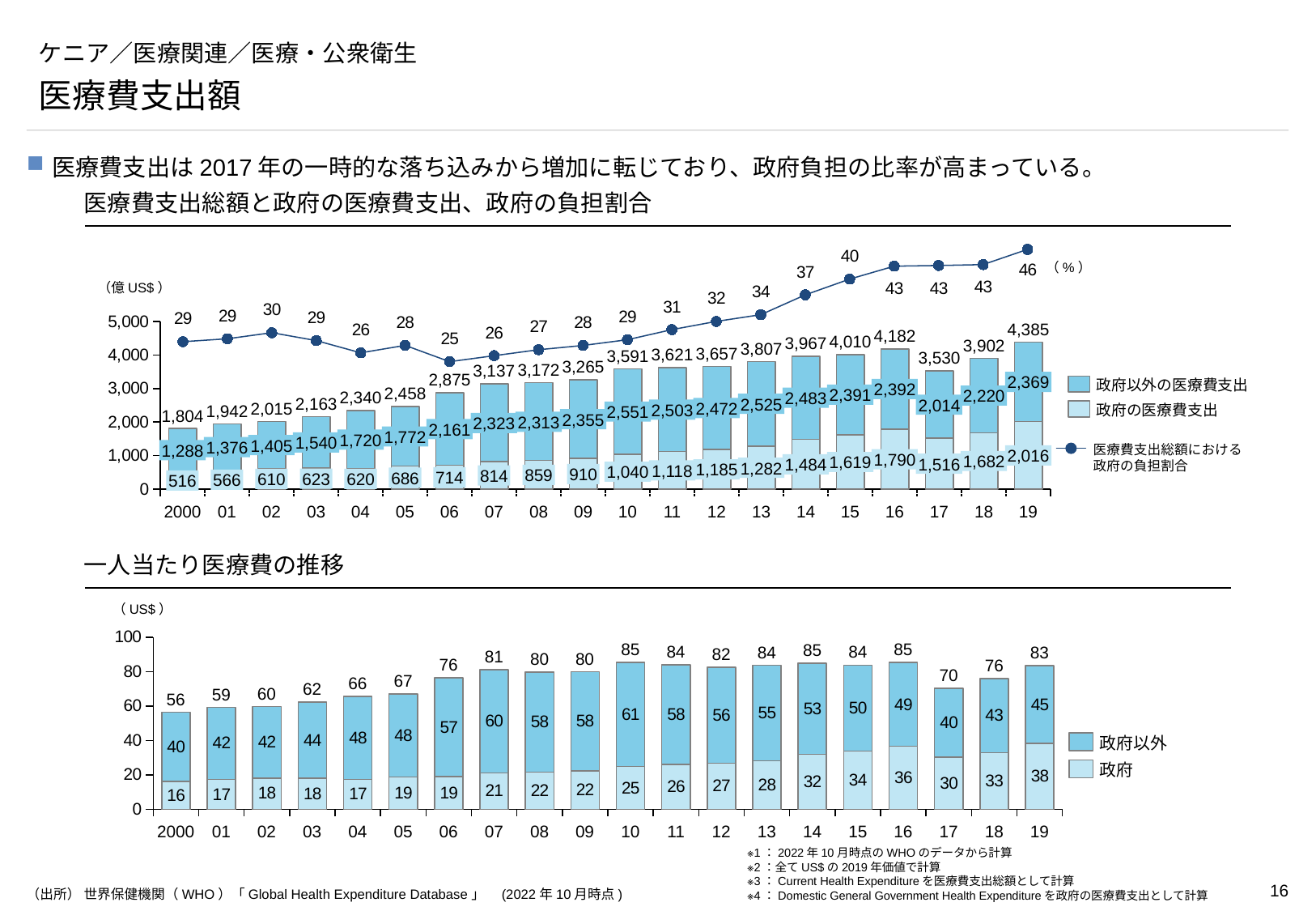

# ケニア／医療関連／医療・公衆衛生
医療費支出額
医療費支出は2017年の一時的な落ち込みから増加に転じており、政府負担の比率が高まっている。
医療費支出総額と政府の医療費支出、政府の負担割合

### Chart

| Category |  |
|---|---|
（%）
（億US$）

### Chart

| Category |  |  |
|---|---|---|
4,385
4,182
4,010
3,967
3,902
3,807
3,657
3,621
3,591
3,530
3,265
3,172
3,137
2,875
2,369
政府以外の医療費支出

2,392
2,458
2,391
2,220
2,340
2,483
2,163
2,525
2,014
2,472
2,015
2,503
1,942
政府の医療費支出

2,551
1,804
2,355
2,313
2,323
2,161
1,772
1,720
1,540
1,405
1,376
1,288
医療費支出総額における
政府の負担割合

2,016
1,790
1,682
1,619
1,516
1,484
1,282
1,185
1,118
1,040
910
859
814
714
686
623
610
620
566
516
2000
01
02
03
04
05
06
07
08
09
10
11
12
13
14
15
16
17
18
19
一人当たり医療費の推移
（US$）

### Chart

| Category |  |  |
|---|---|---|
85
85
85
84
84
84
83
82
81
80
80
76
76
70
67
66
62
60
59
56
政府以外

政府

2000
01
02
03
04
05
06
07
08
09
10
11
12
13
14
15
16
17
18
19
※1：2022年10月時点のWHOのデータから計算
※2：全てUS$の2019年価値で計算
※3：Current Health Expenditureを医療費支出総額として計算
※4：Domestic General Government Health Expenditureを政府の医療費支出として計算
（出所） 世界保健機関（WHO）「Global Health Expenditure Database」　(2022年10月時点)